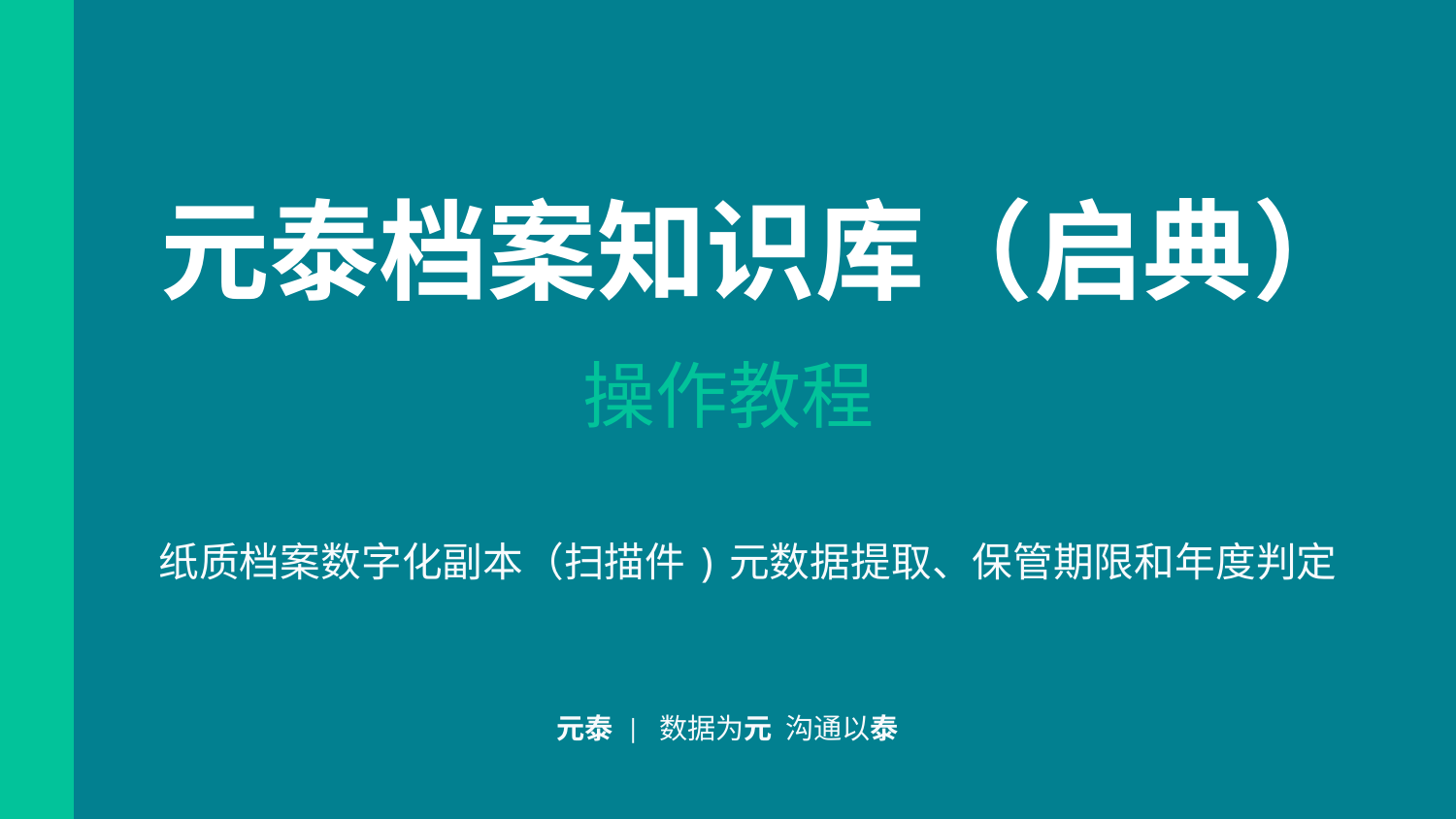

元泰档案知识库（启典）
操作教程
纸质档案数字化副本（扫描件)元数据提取、保管期限和年度判定
元泰 |  数据为元  沟通以泰